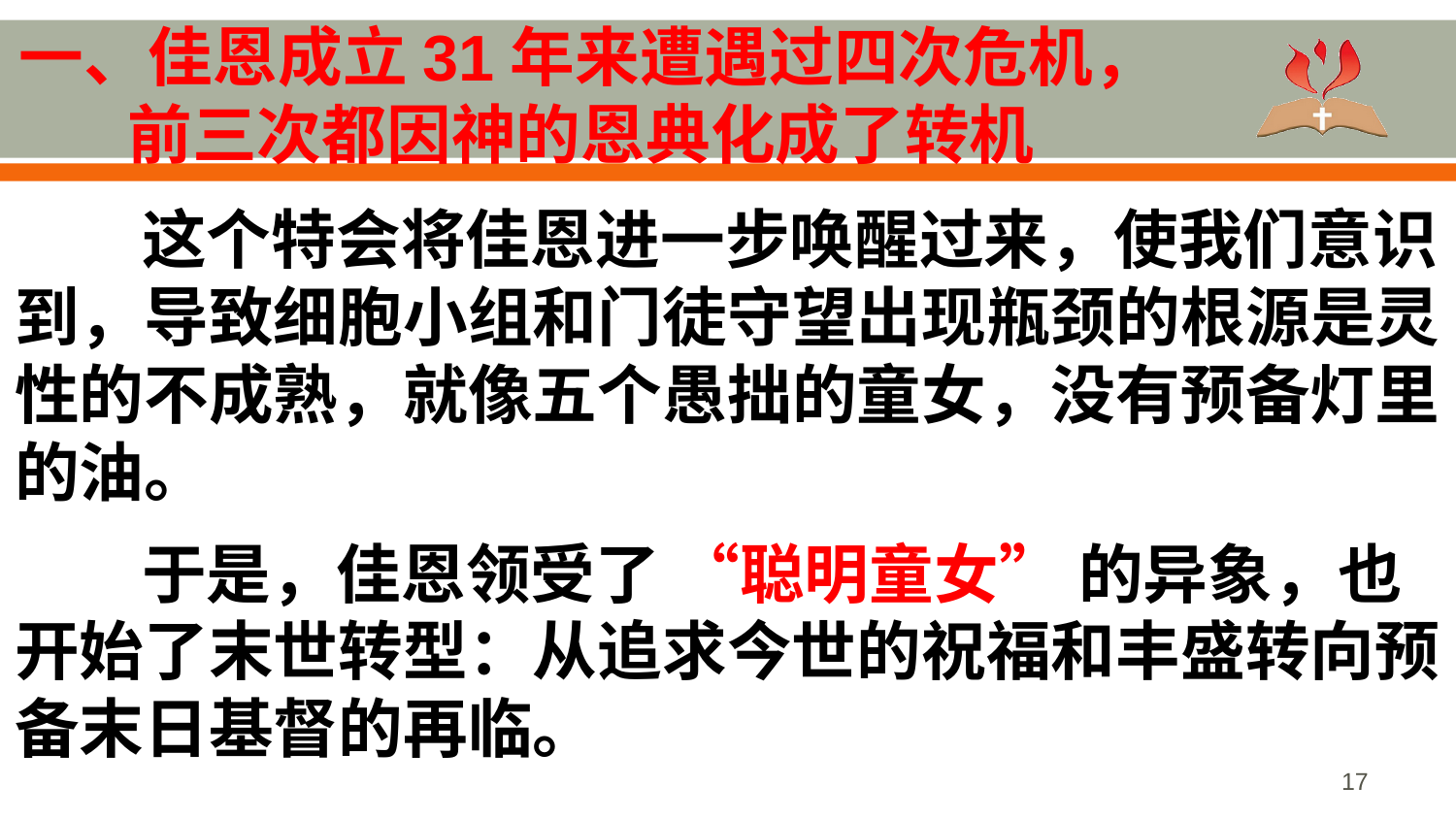

# 一、佳恩成立31年来遭遇过四次危机，前三次都因神的恩典化成了转机
这个特会将佳恩进一步唤醒过来，使我们意识到，导致细胞小组和门徒守望出现瓶颈的根源是灵性的不成熟，就像五个愚拙的童女，没有预备灯里的油。
于是，佳恩领受了 “聪明童女” 的异象，也开始了末世转型：从追求今世的祝福和丰盛转向预备末日基督的再临。

17